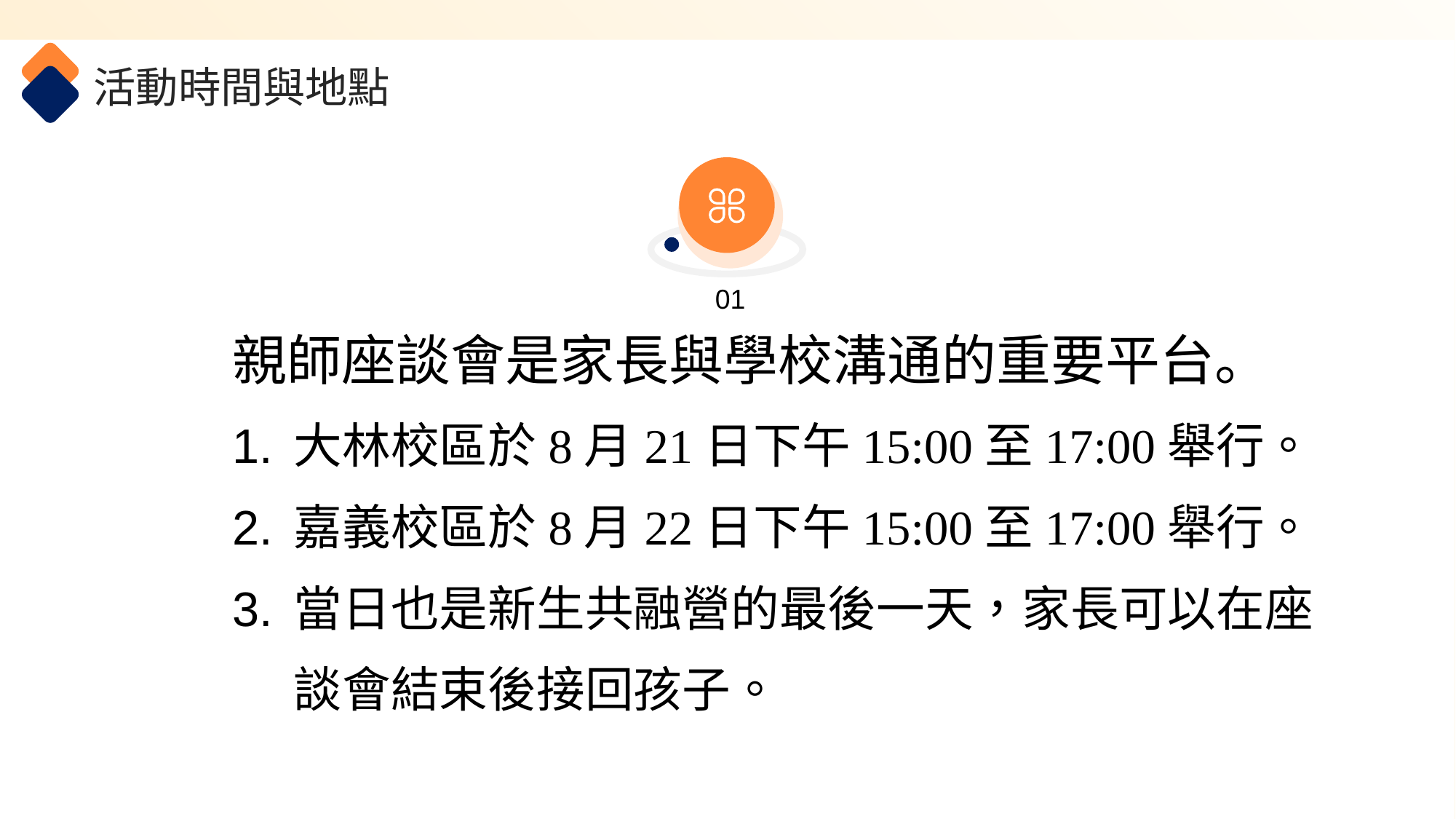

活動時間與地點

01
親師座談會是家長與學校溝通的重要平台。
大林校區於8月21日下午15:00至17:00舉行。
嘉義校區於8月22日下午15:00至17:00舉行。
當日也是新生共融營的最後一天，家長可以在座談會結束後接回孩子。